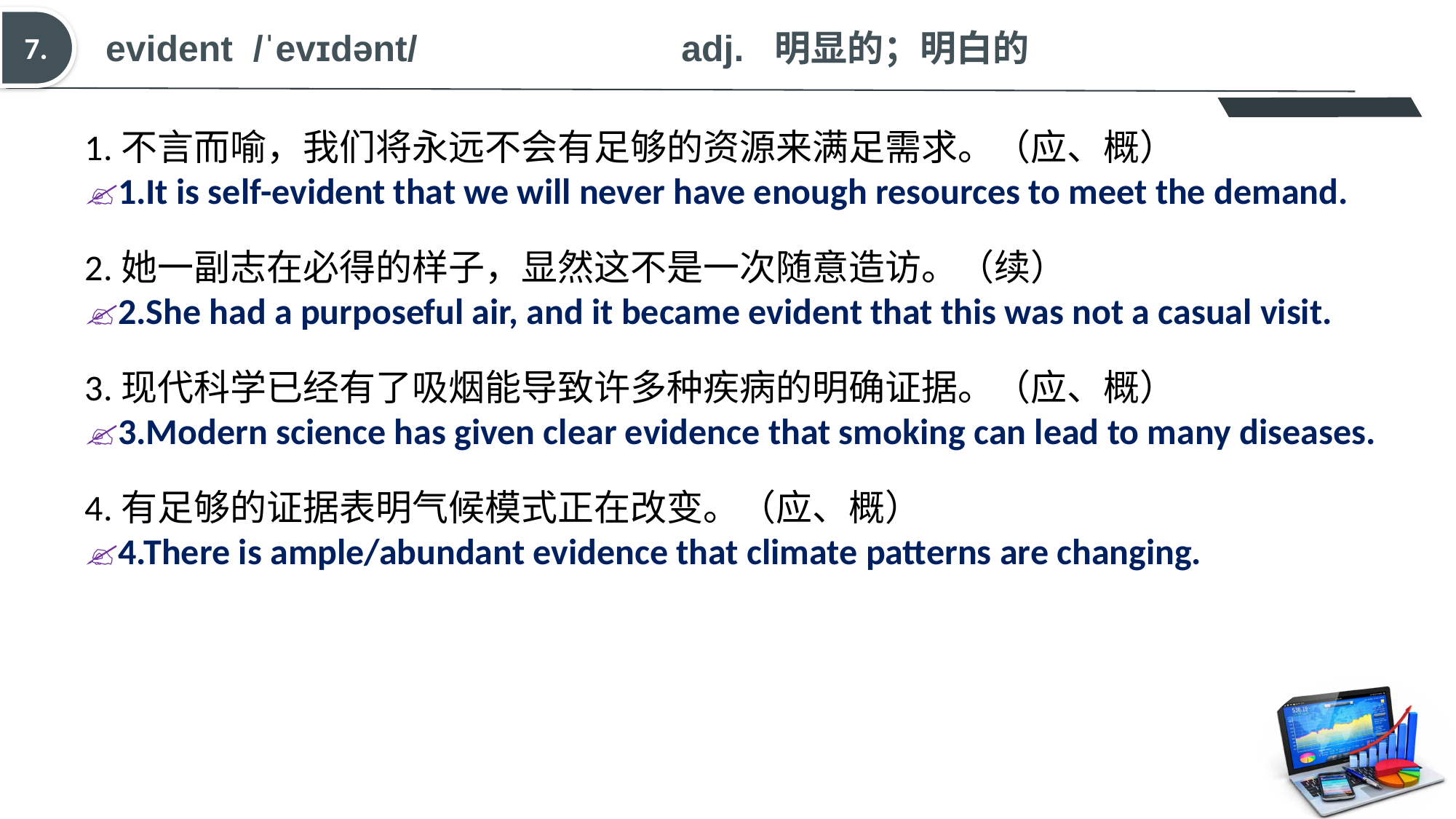

evident  /ˈevɪdənt/                          adj.  明显的；明白的

7.
1.不言而喻，我们将永远不会有足够的资源来满足需求。（应、概）
✍1.It is self-evident that we will never have enough resources to meet the demand.

2.她一副志在必得的样子，显然这不是一次随意造访。（续）
✍2.She had a purposeful air, and it became evident that this was not a casual visit.

3.现代科学已经有了吸烟能导致许多种疾病的明确证据。（应、概）
✍3.Modern science has given clear evidence that smoking can lead to many diseases.

4.有足够的证据表明气候模式正在改变。（应、概）
✍4.There is ample/abundant evidence that climate patterns are changing.